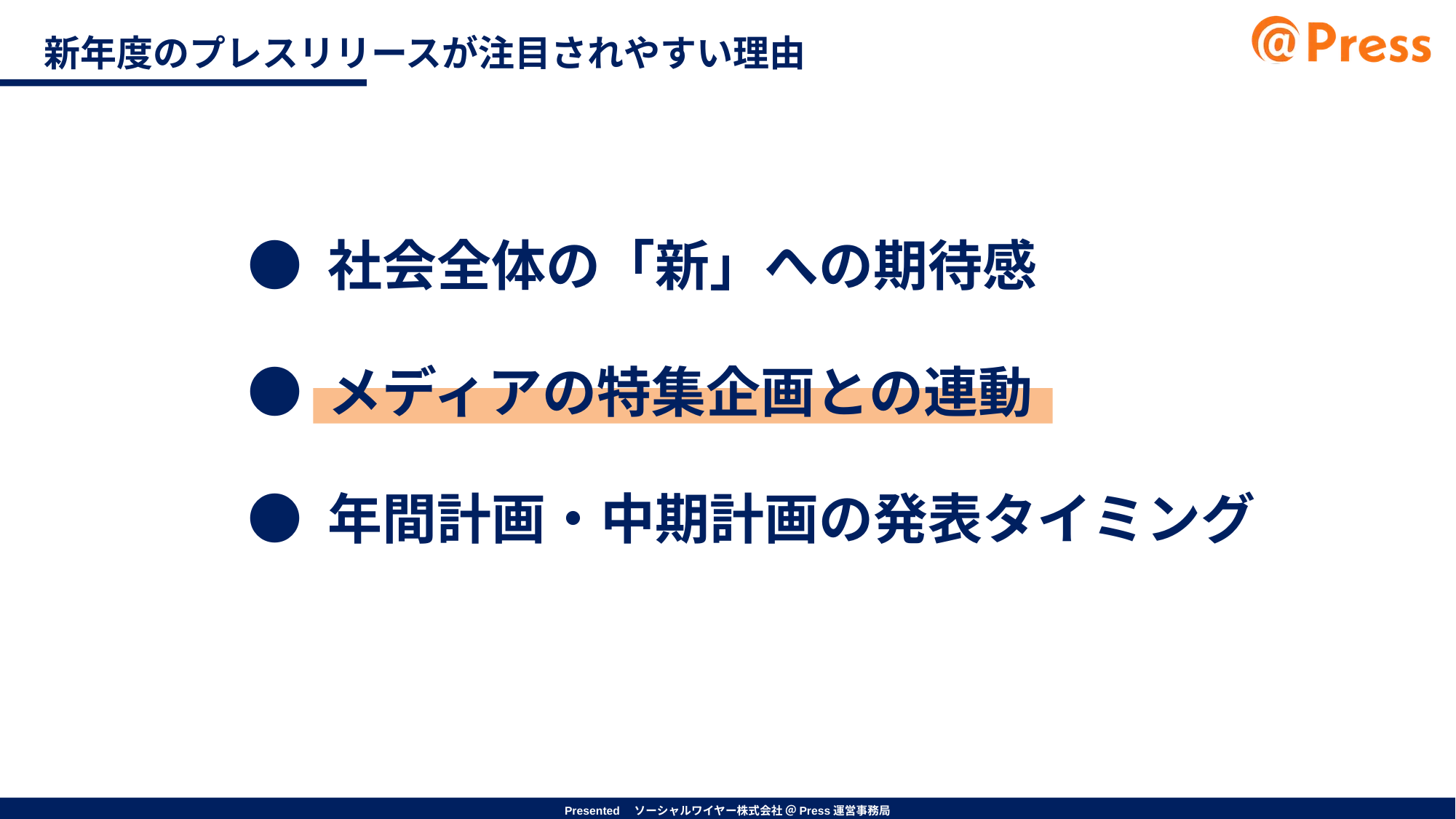

新年度のプレスリリースが注目されやすい理由
● 社会全体の「新」への期待感
● メディアの特集企画との連動

● 年間計画・中期計画の発表タイミング